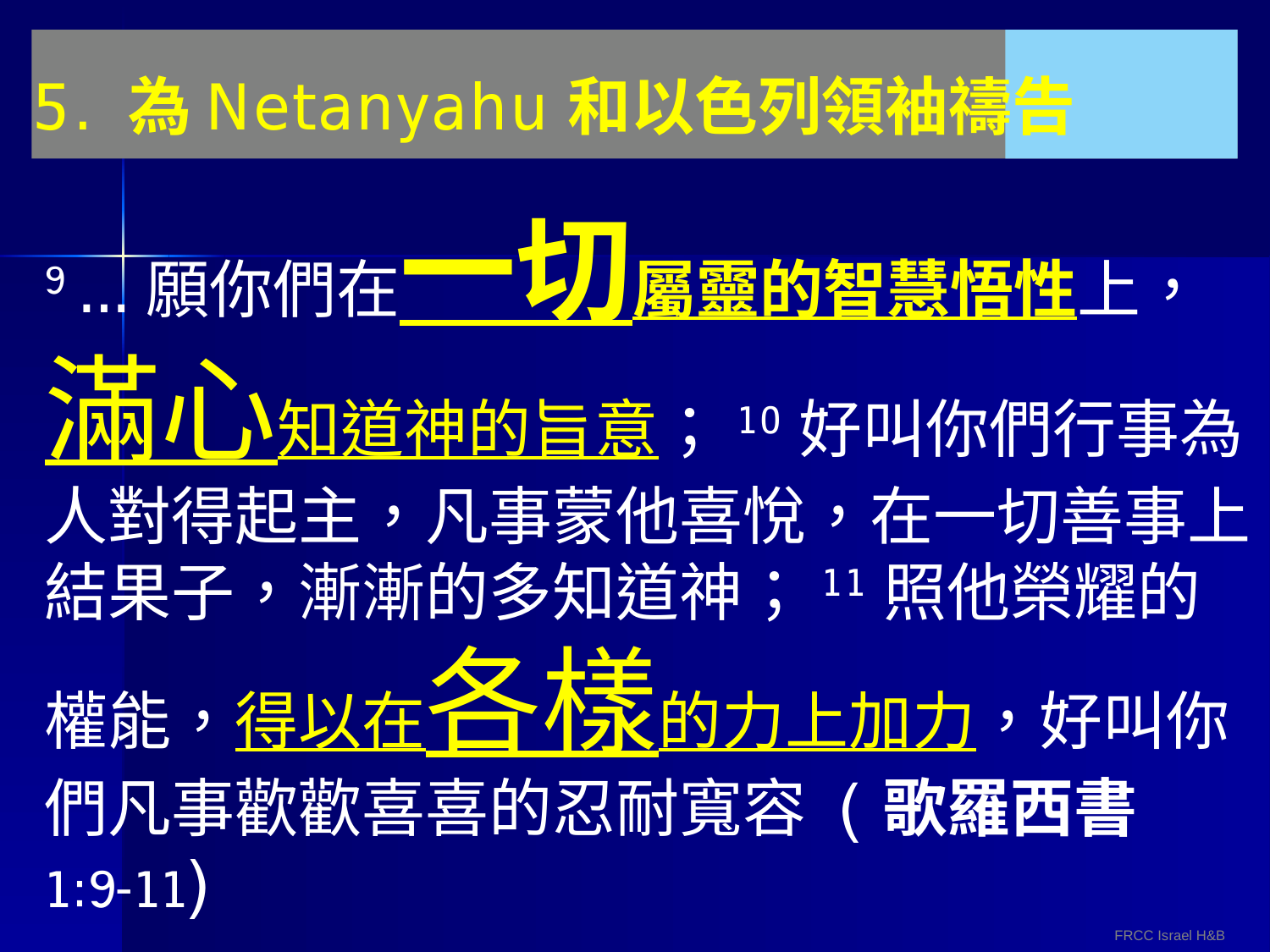

# 5. 為Netanyahu和以色列領袖禱告
9 …願你們在一切屬靈的智慧悟性上，滿心知道神的旨意；10好叫你們行事為人對得起主，凡事蒙他喜悅，在一切善事上結果子，漸漸的多知道神；11照他榮耀的權能，得以在各樣的力上加力，好叫你們凡事歡歡喜喜的忍耐寬容 (歌羅西書 1:9-11)